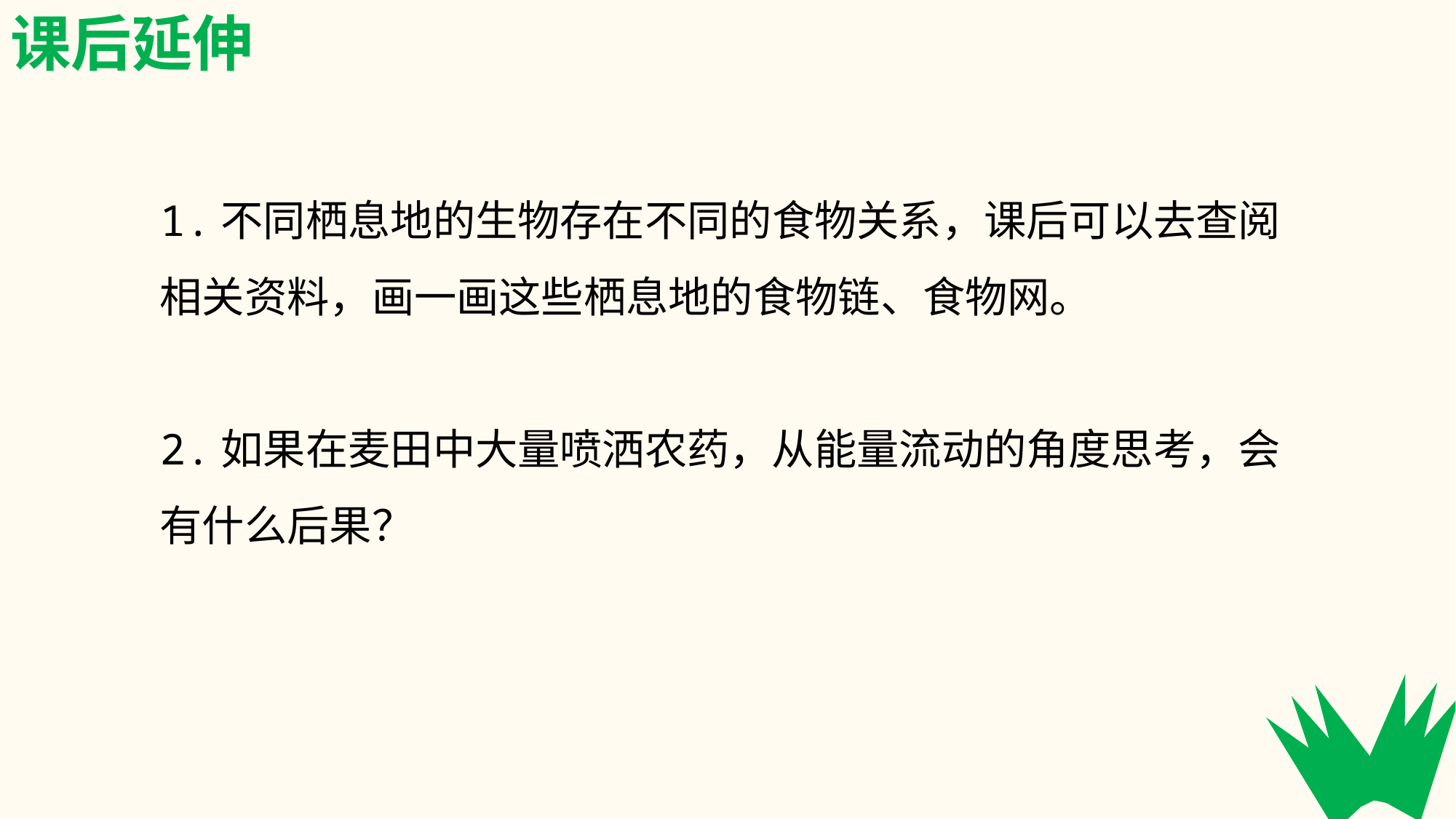

课后延伸
1.不同栖息地的生物存在不同的食物关系，课后可以去查阅相关资料，画一画这些栖息地的食物链、食物网。

2.如果在麦田中大量喷洒农药，从能量流动的角度思考，会有什么后果？